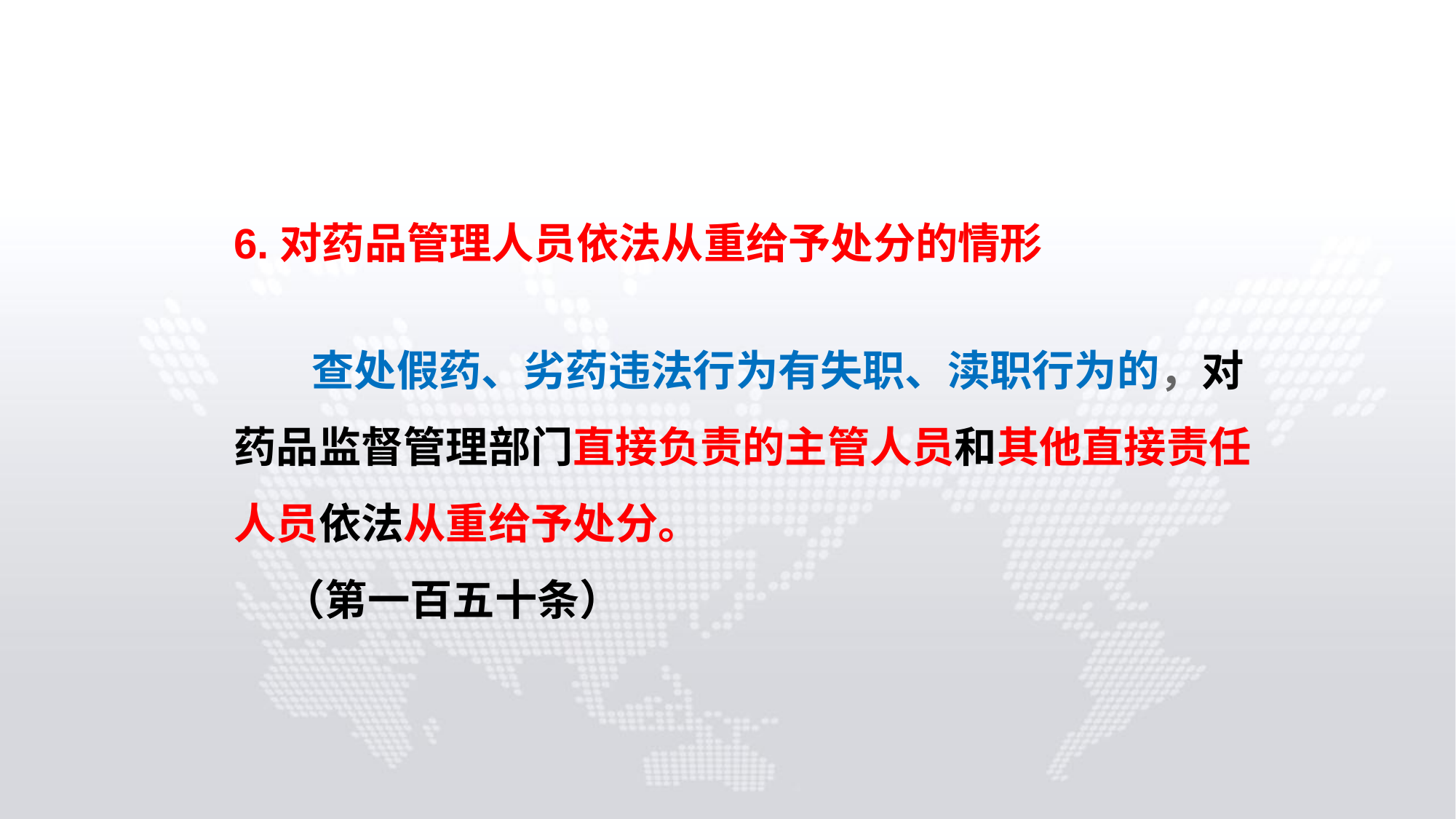

6.对药品管理人员依法从重给予处分的情形
       查处假药、劣药违法行为有失职、渎职行为的，对药品监督管理部门直接负责的主管人员和其他直接责任人员依法从重给予处分。
    （第一百五十条）